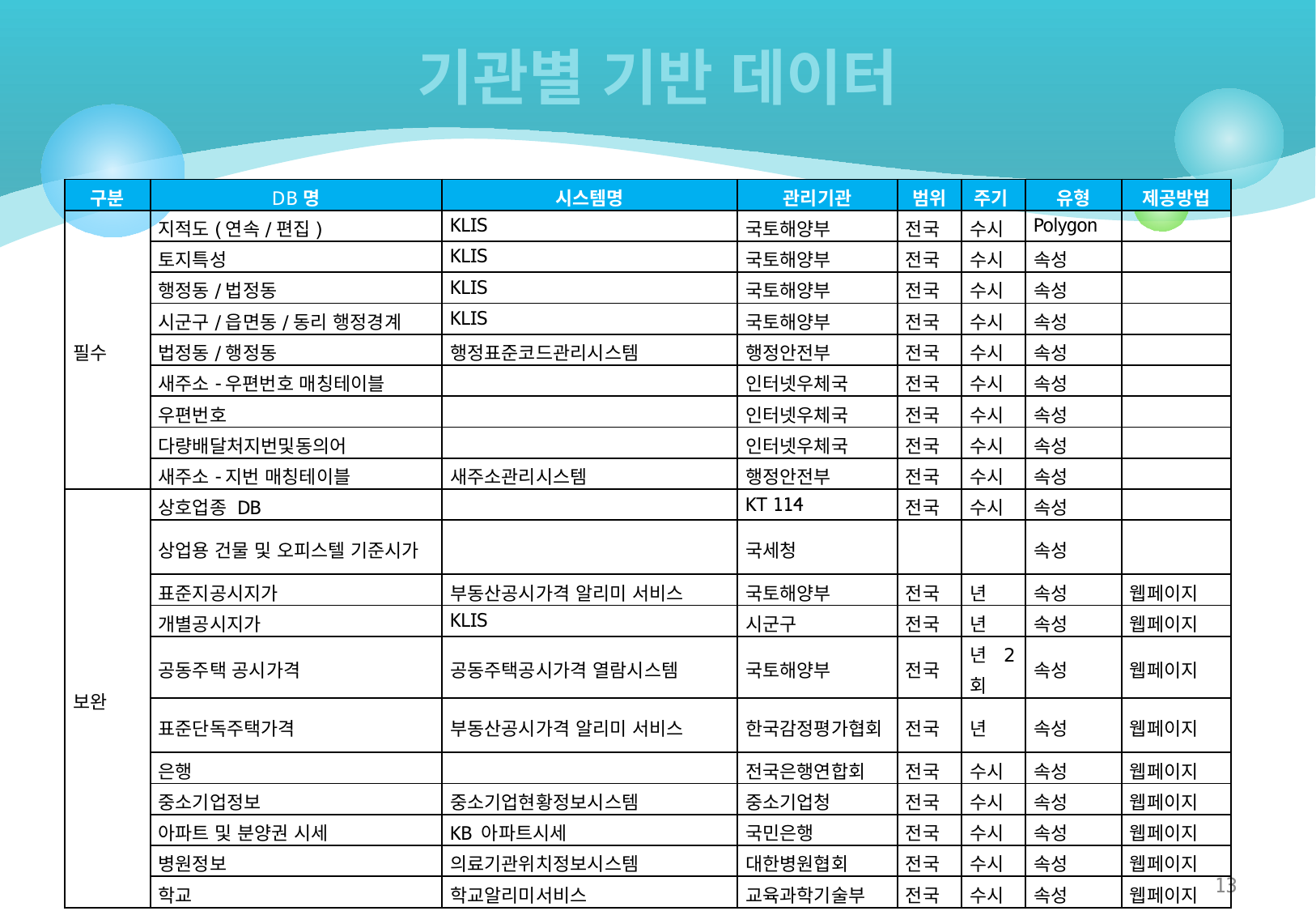

# 기관별 기반 데이터
| 구분 | DB명 | 시스템명 | 관리기관 | 범위 | 주기 | 유형 | 제공방법 |
| --- | --- | --- | --- | --- | --- | --- | --- |
| 필수 | 지적도(연속/편집) | KLIS | 국토해양부 | 전국 | 수시 | Polygon |  |
|  | 토지특성 | KLIS | 국토해양부 | 전국 | 수시 | 속성 |  |
|  | 행정동/법정동 | KLIS | 국토해양부 | 전국 | 수시 | 속성 |  |
|  | 시군구/읍면동/동리 행정경계 | KLIS | 국토해양부 | 전국 | 수시 | 속성 |  |
|  | 법정동/행정동 | 행정표준코드관리시스템 | 행정안전부 | 전국 | 수시 | 속성 |  |
|  | 새주소-우편번호 매칭테이블 |  | 인터넷우체국 | 전국 | 수시 | 속성 |  |
|  | 우편번호 |  | 인터넷우체국 | 전국 | 수시 | 속성 |  |
|  | 다량배달처지번및동의어 |  | 인터넷우체국 | 전국 | 수시 | 속성 |  |
|  | 새주소-지번 매칭테이블 | 새주소관리시스템 | 행정안전부 | 전국 | 수시 | 속성 |  |
| 보완 | 상호업종 DB |  | KT 114 | 전국 | 수시 | 속성 |  |
|  | 상업용 건물 및 오피스텔 기준시가 |  | 국세청 |  |  | 속성 |  |
|  | 표준지공시지가 | 부동산공시가격 알리미 서비스 | 국토해양부 | 전국 | 년 | 속성 | 웹페이지 |
|  | 개별공시지가 | KLIS | 시군구 | 전국 | 년 | 속성 | 웹페이지 |
|  | 공동주택 공시가격 | 공동주택공시가격 열람시스템 | 국토해양부 | 전국 | 년2회 | 속성 | 웹페이지 |
|  | 표준단독주택가격 | 부동산공시가격 알리미 서비스 | 한국감정평가협회 | 전국 | 년 | 속성 | 웹페이지 |
|  | 은행 |  | 전국은행연합회 | 전국 | 수시 | 속성 | 웹페이지 |
|  | 중소기업정보 | 중소기업현황정보시스템 | 중소기업청 | 전국 | 수시 | 속성 | 웹페이지 |
|  | 아파트 및 분양권 시세 | KB 아파트시세 | 국민은행 | 전국 | 수시 | 속성 | 웹페이지 |
|  | 병원정보 | 의료기관위치정보시스템 | 대한병원협회 | 전국 | 수시 | 속성 | 웹페이지 |
|  | 학교 | 학교알리미서비스 | 교육과학기술부 | 전국 | 수시 | 속성 | 웹페이지 |
13